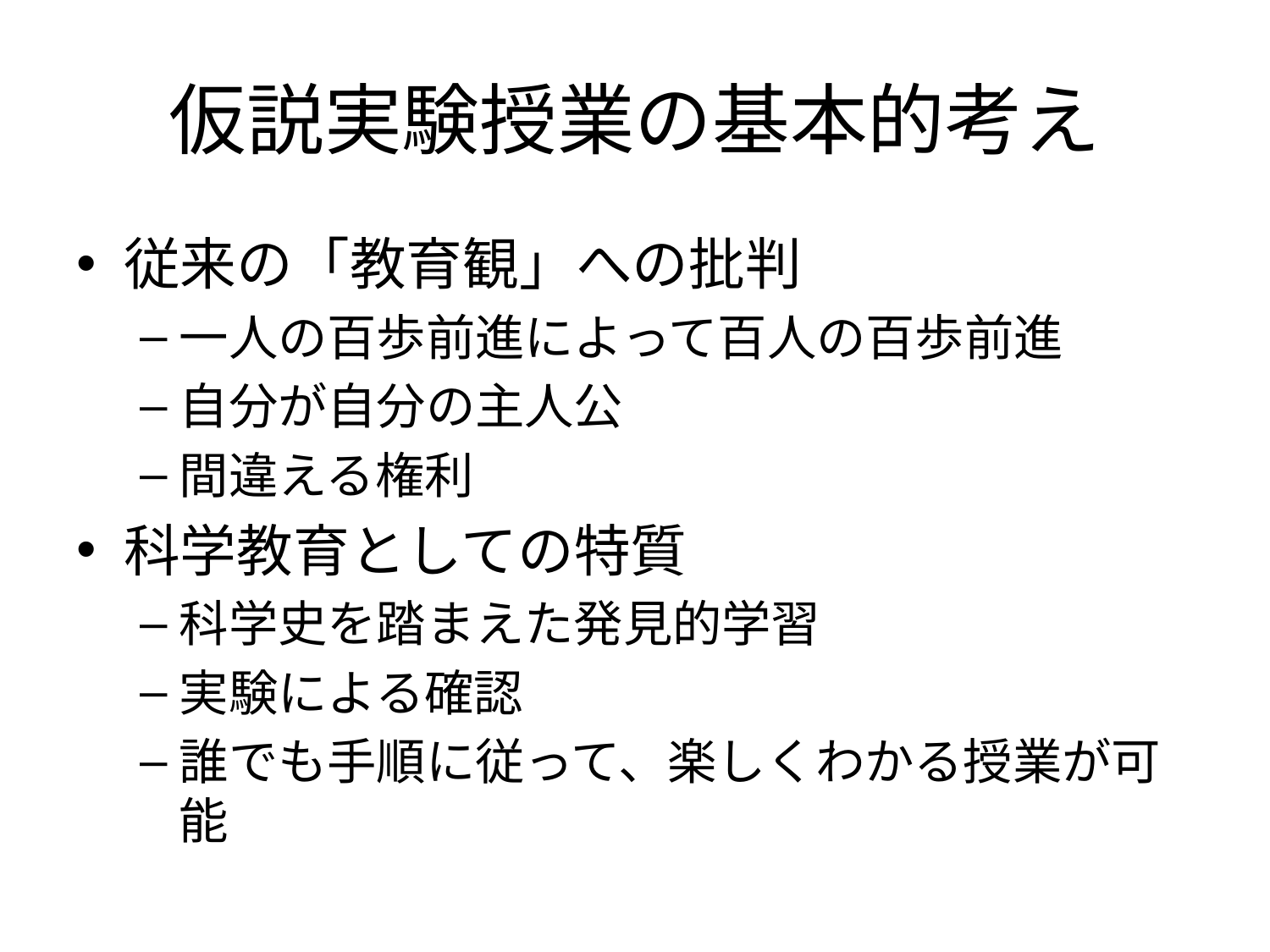

# 仮説実験授業の基本的考え
従来の「教育観」への批判
一人の百歩前進によって百人の百歩前進
自分が自分の主人公
間違える権利
科学教育としての特質
科学史を踏まえた発見的学習
実験による確認
誰でも手順に従って、楽しくわかる授業が可能